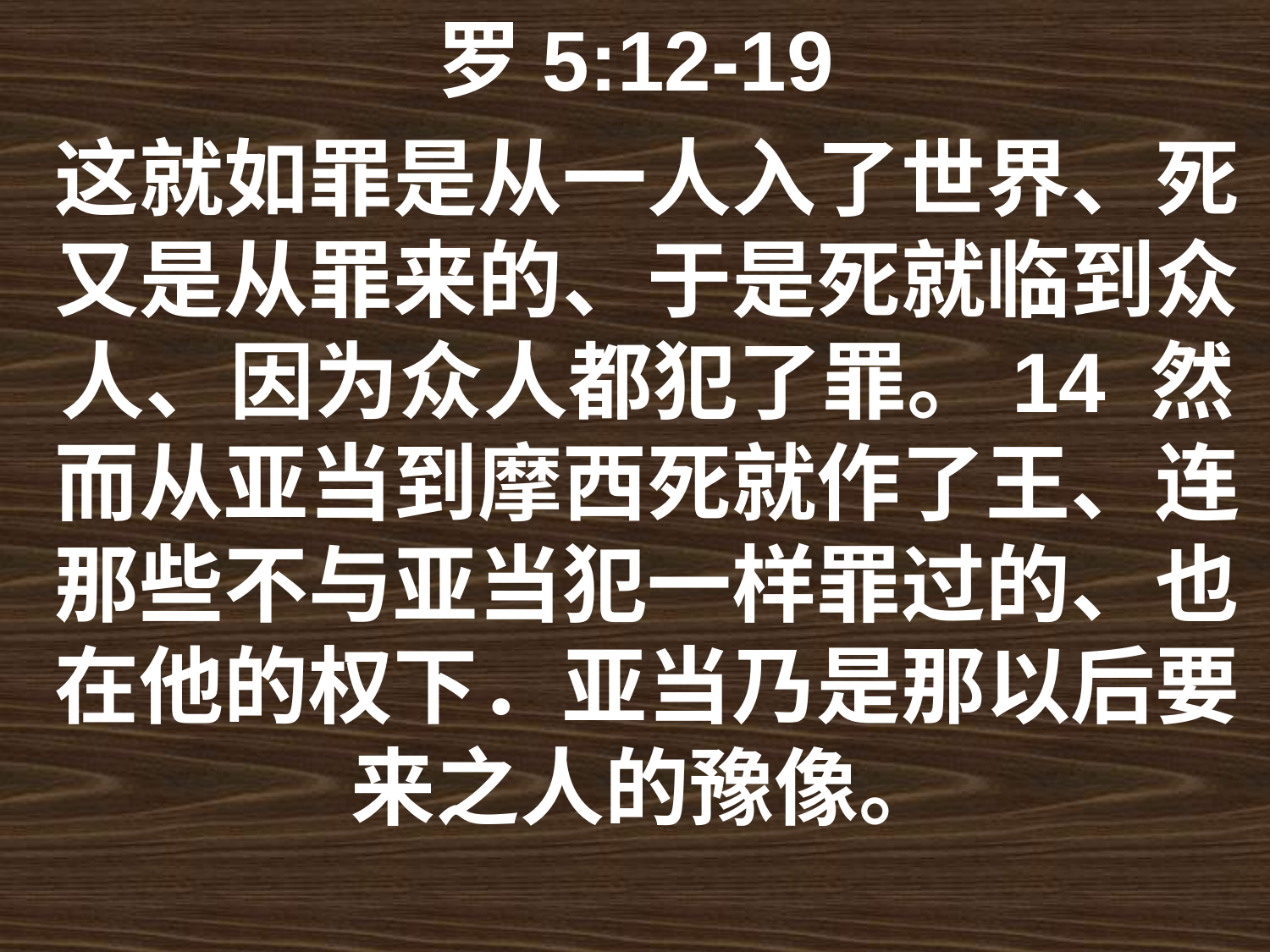

罗5:12-19
这就如罪是从一人入了世界、死又是从罪来的、于是死就临到众人、因为众人都犯了罪。14 然而从亚当到摩西死就作了王、连那些不与亚当犯一样罪过的、也在他的权下．亚当乃是那以后要来之人的豫像。